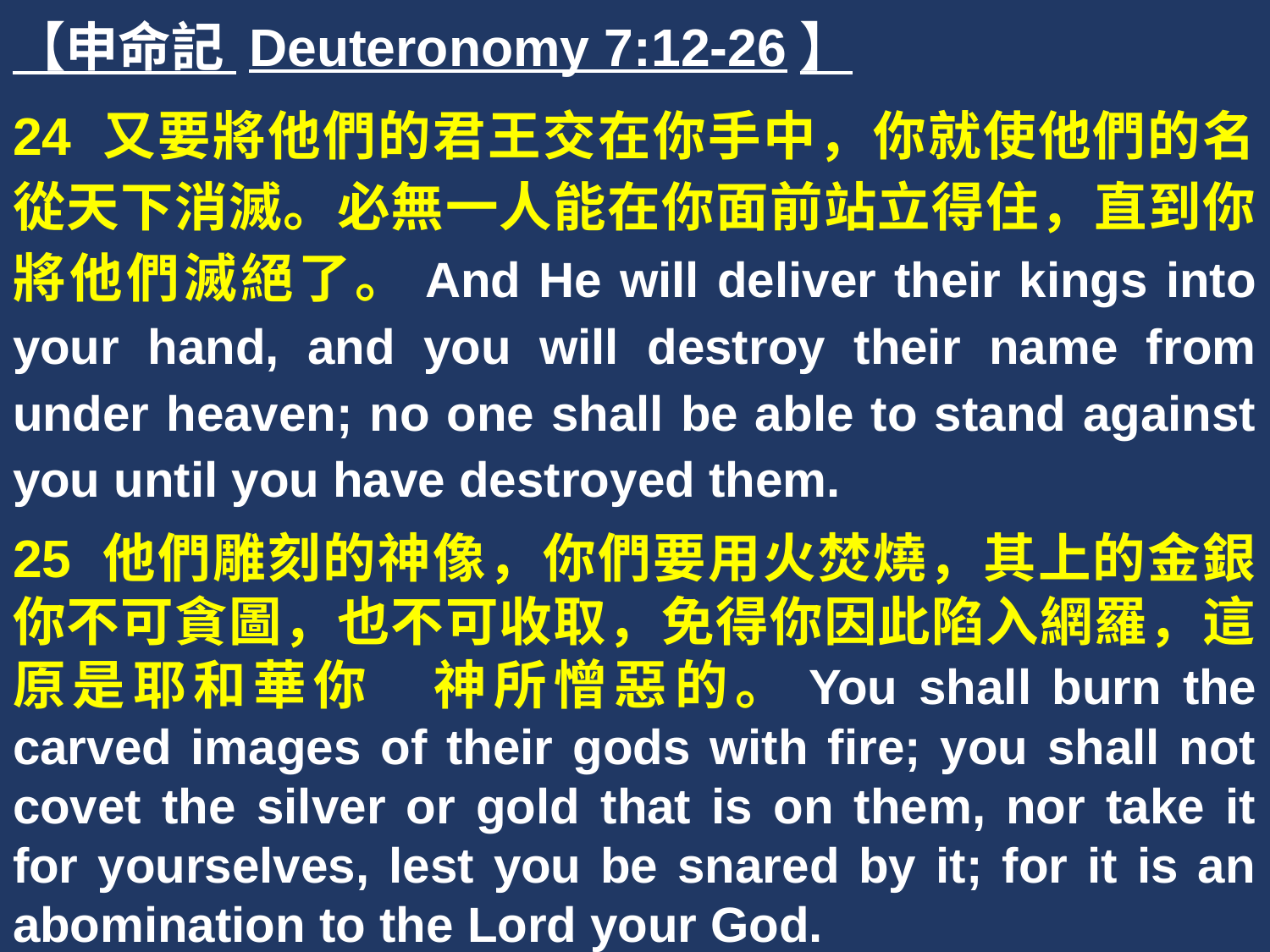

【申命記 Deuteronomy 7:12-26】
24 又要將他們的君王交在你手中，你就使他們的名從天下消滅。必無一人能在你面前站立得住，直到你將他們滅絕了。And He will deliver their kings into your hand, and you will destroy their name from under heaven; no one shall be able to stand against you until you have destroyed them.
25 他們雕刻的神像，你們要用火焚燒，其上的金銀你不可貪圖，也不可收取，免得你因此陷入網羅，這原是耶和華你　神所憎惡的。You shall burn the carved images of their gods with fire; you shall not covet the silver or gold that is on them, nor take it for yourselves, lest you be snared by it; for it is an abomination to the Lord your God.